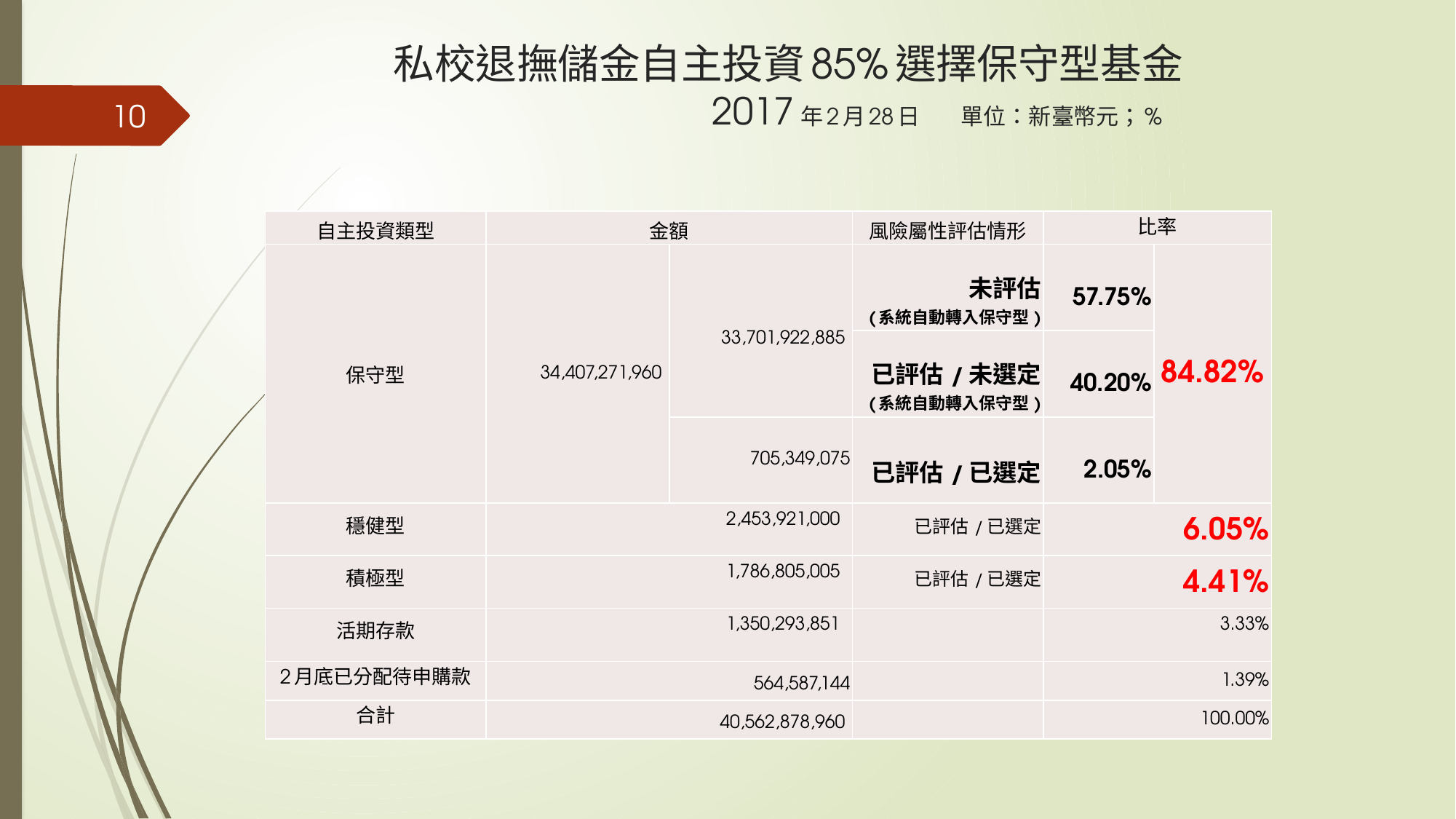

# 私校退撫儲金自主投資85%選擇保守型基金 2017年2月28日        單位：新臺幣元；%
10
| 自主投資類型 | 金額 |  | 風險屬性評估情形 | 比率 |  |
| --- | --- | --- | --- | --- | --- |
| 保守型 | 34,407,271,960 | 33,701,922,885 | 未評估 (系統自動轉入保守型) | 57.75% | 84.82% |
|  |  |  | 已評估/未選定 (系統自動轉入保守型) | 40.20% |  |
|  |  | 705,349,075 | 已評估/已選定 | 2.05% |  |
| 穩健型 | 2,453,921,000 |  | 已評估/已選定 | 6.05% |  |
| 積極型 | 1,786,805,005 |  | 已評估/已選定 | 4.41% |  |
| 活期存款 | 1,350,293,851 |  |  | 3.33% |  |
| 2月底已分配待申購款 | 564,587,144 |  |  | 1.39% |  |
| 合計 | 40,562,878,960 |  |  | 100.00% |  |